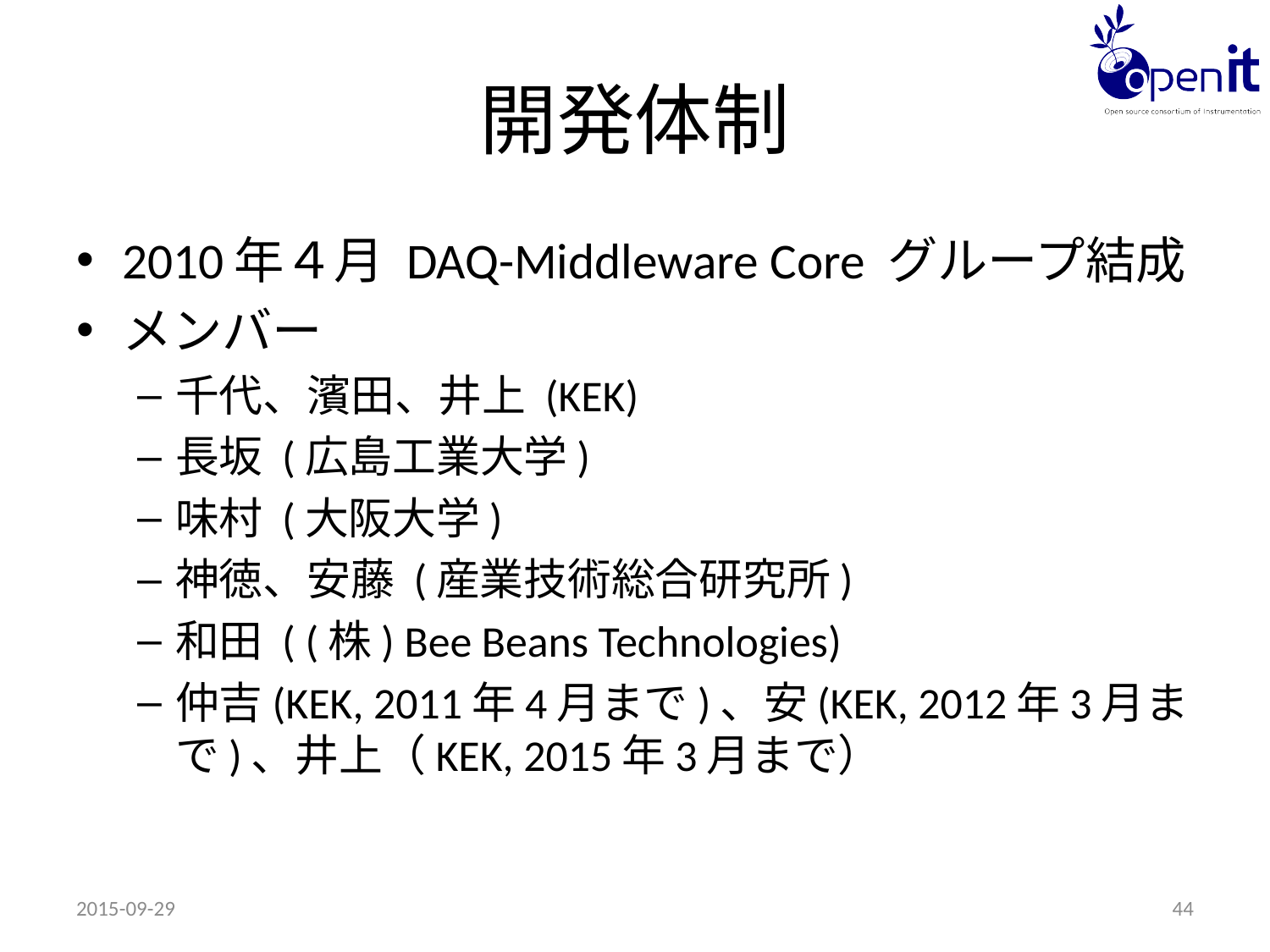

# 開発体制
2010年４月 DAQ-Middleware Core グループ結成
メンバー
千代、濱田、井上 (KEK)
長坂 (広島工業大学)
味村 (大阪大学)
神徳、安藤 (産業技術総合研究所)
和田 ( (株) Bee Beans Technologies)
仲吉(KEK, 2011年4月まで)、安(KEK, 2012年3月まで)、井上（KEK, 2015年3月まで）

2015-09-29
44